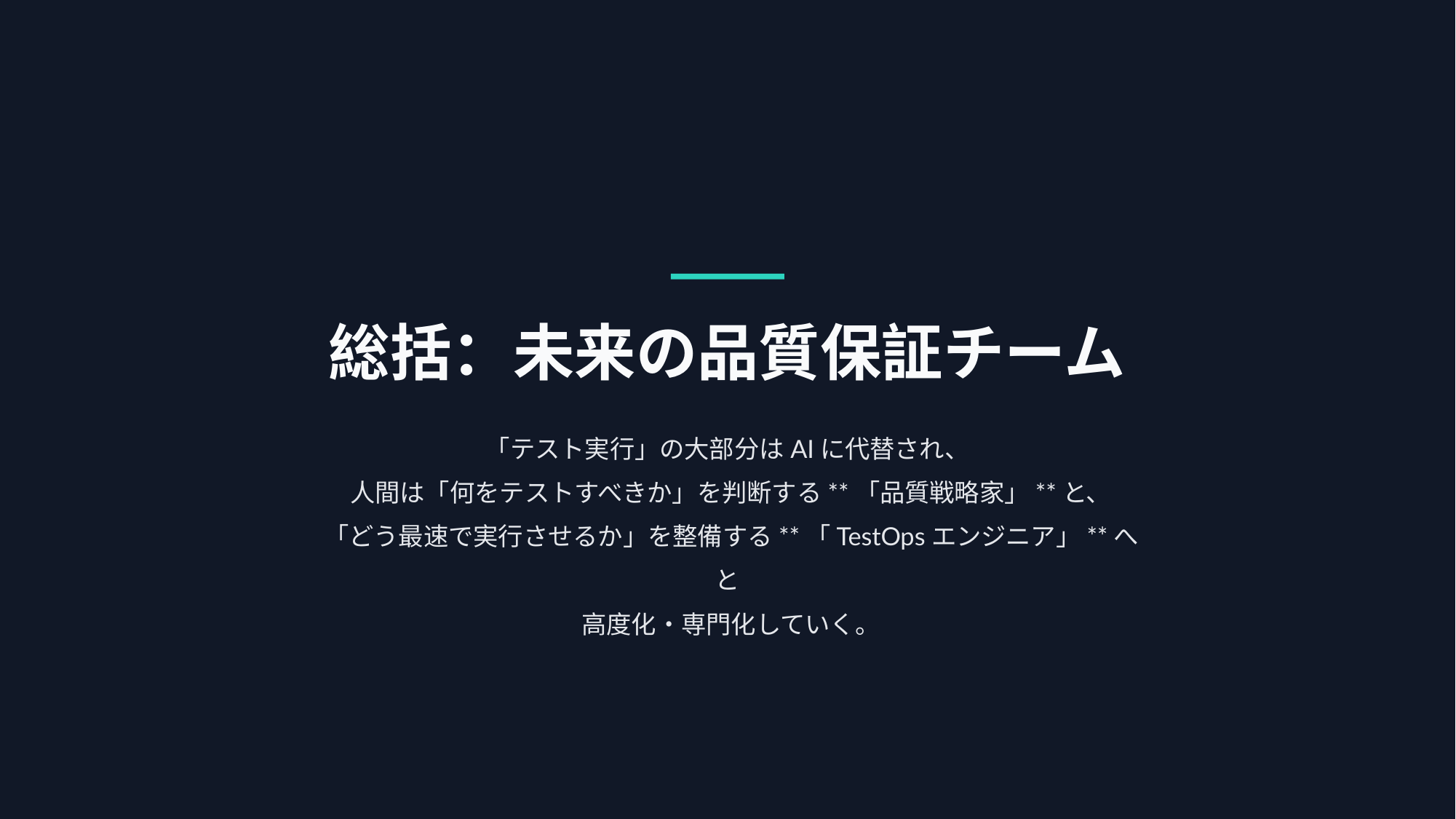

総括：未来の品質保証チーム
「テスト実行」の大部分はAIに代替され、
 人間は「何をテストすべきか」を判断する**「品質戦略家」**と、
 「どう最速で実行させるか」を整備する**「TestOpsエンジニア」**へと
 高度化・専門化していく。